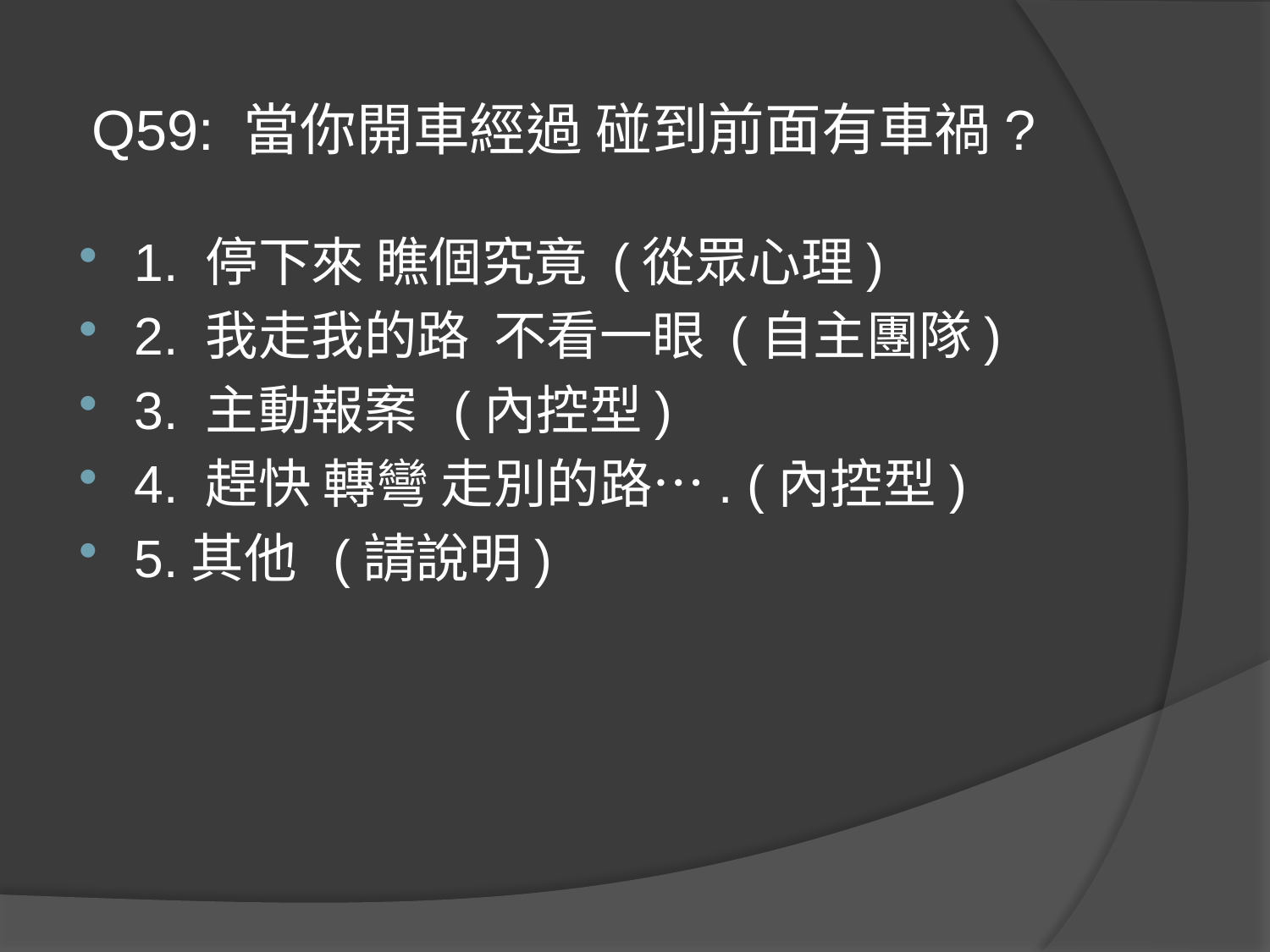

# Q59: 當你開車經過 碰到前面有車禍?
1. 停下來 瞧個究竟 (從眾心理)
2. 我走我的路  不看一眼 (自主團隊)
3. 主動報案  (內控型)
4. 趕快 轉彎 走別的路…. (內控型)
5.其他  (請說明)